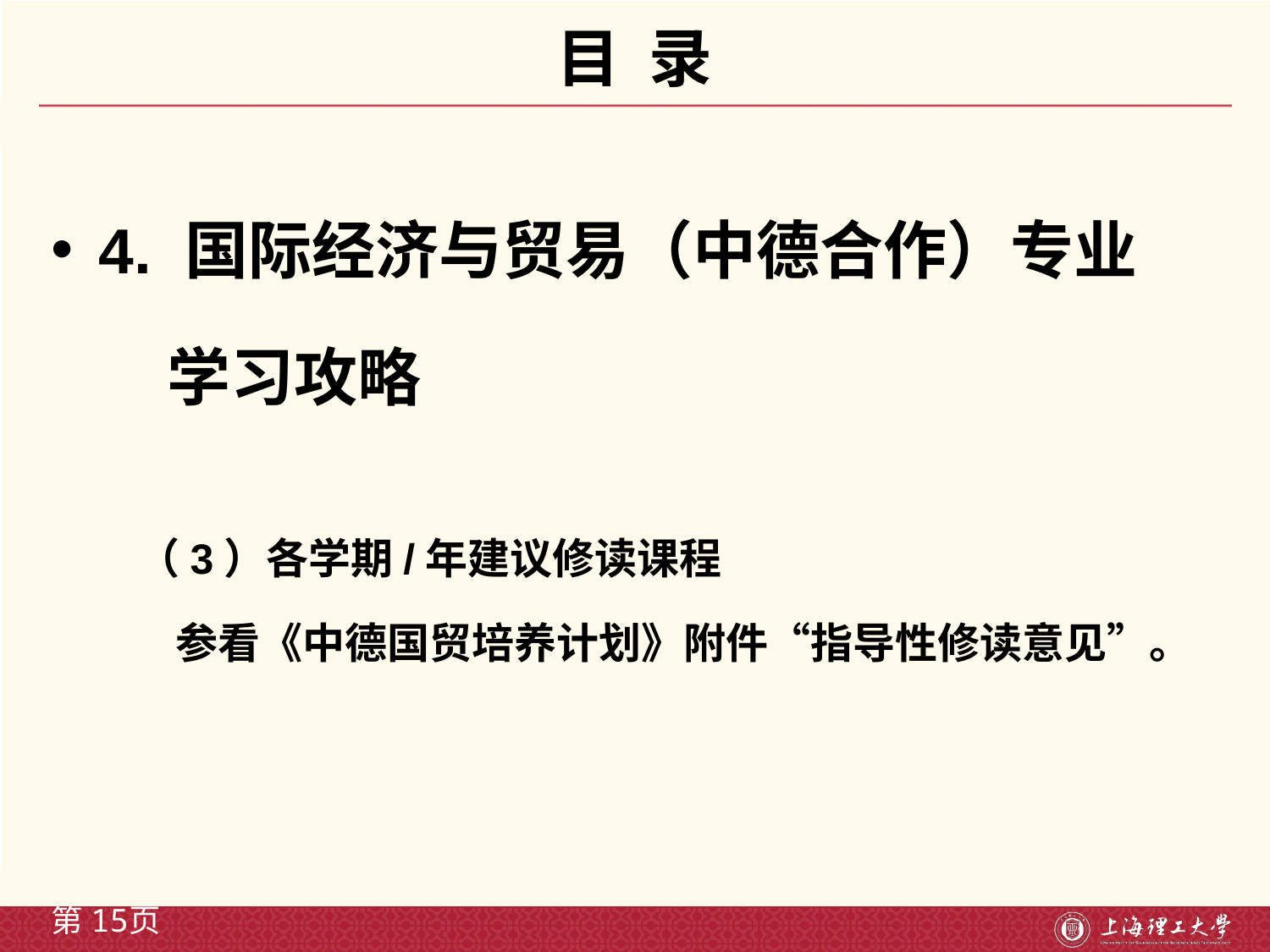

# 目  录
4. 国际经济与贸易（中德合作）专业
       学习攻略

        （3）各学期/年建议修读课程
            参看《中德国贸培养计划》附件“指导性修读意见”。
第15页